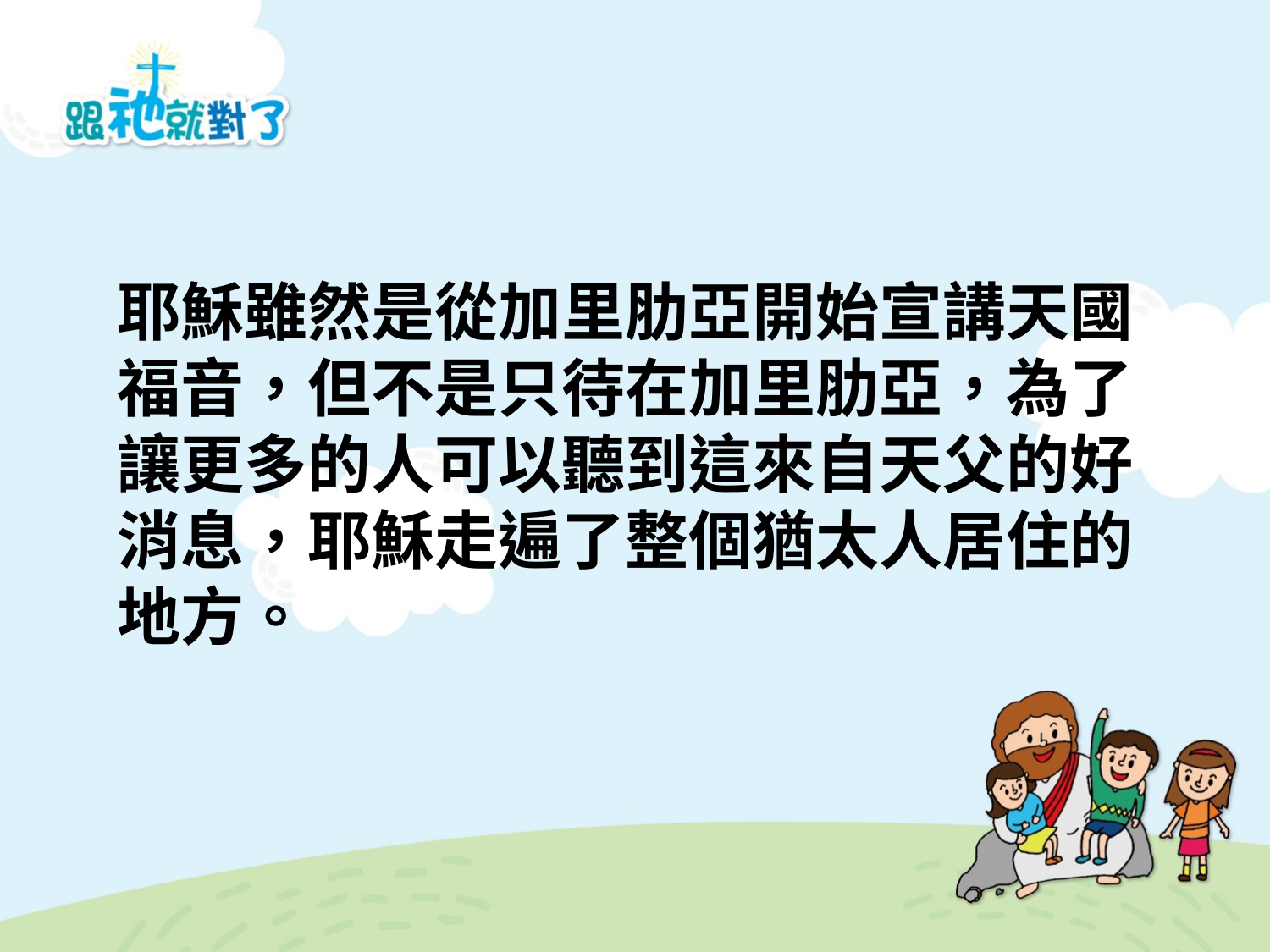

耶穌雖然是從加里肋亞開始宣講天國福音，但不是只待在加里肋亞，為了讓更多的人可以聽到這來自天父的好消息，耶穌走遍了整個猶太人居住的地方。